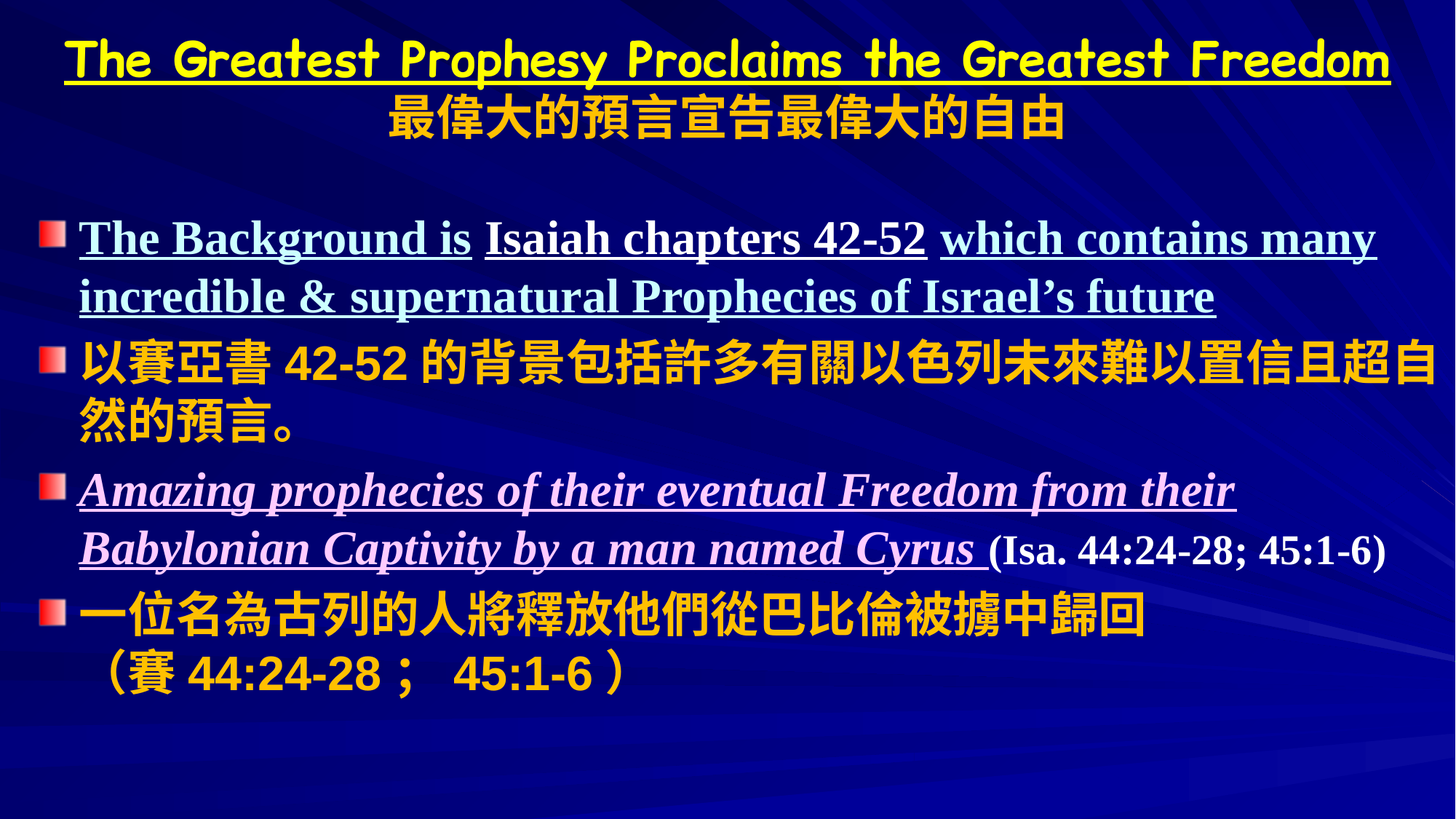

# The Greatest Prophesy Proclaims the Greatest Freedom 最偉大的預言宣告最偉大的自由
The Background is Isaiah chapters 42-52 which contains many incredible & supernatural Prophecies of Israel’s future
以賽亞書42-52的背景包括許多有關以色列未來難以置信且超自然的預言。
Amazing prophecies of their eventual Freedom from their Babylonian Captivity by a man named Cyrus (Isa. 44:24-28; 45:1-6)
一位名為古列的人將釋放他們從巴比倫被擄中歸回			（賽44:24-28；45:1-6）